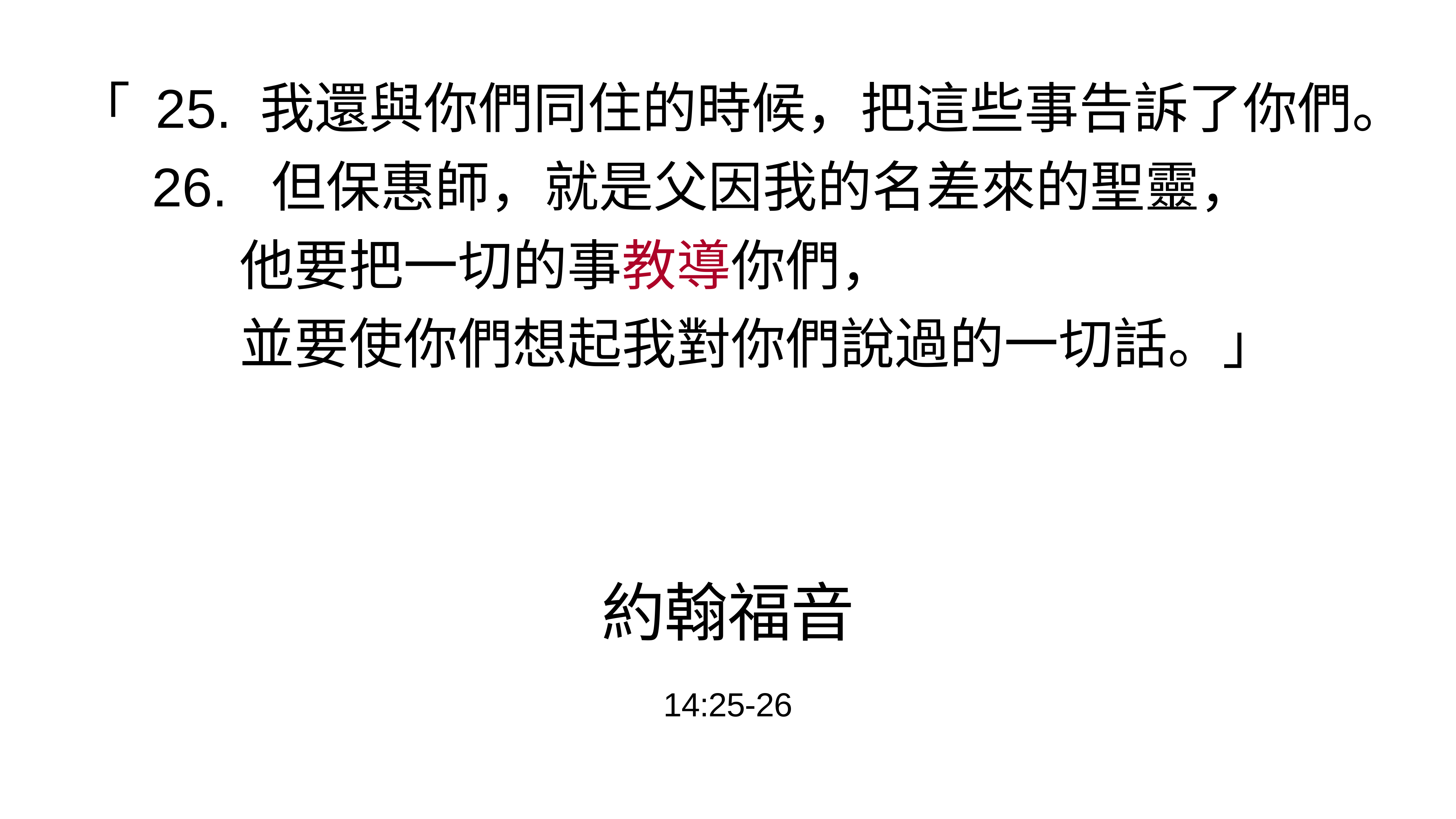

「 25. 我還與你們同住的時候，把這些事告訴了你們。
     26.  但保惠師，就是父因我的名差來的聖靈，
他要把一切的事教導你們，
並要使你們想起我對你們說過的一切話。」
# 約翰福音
14:25-26